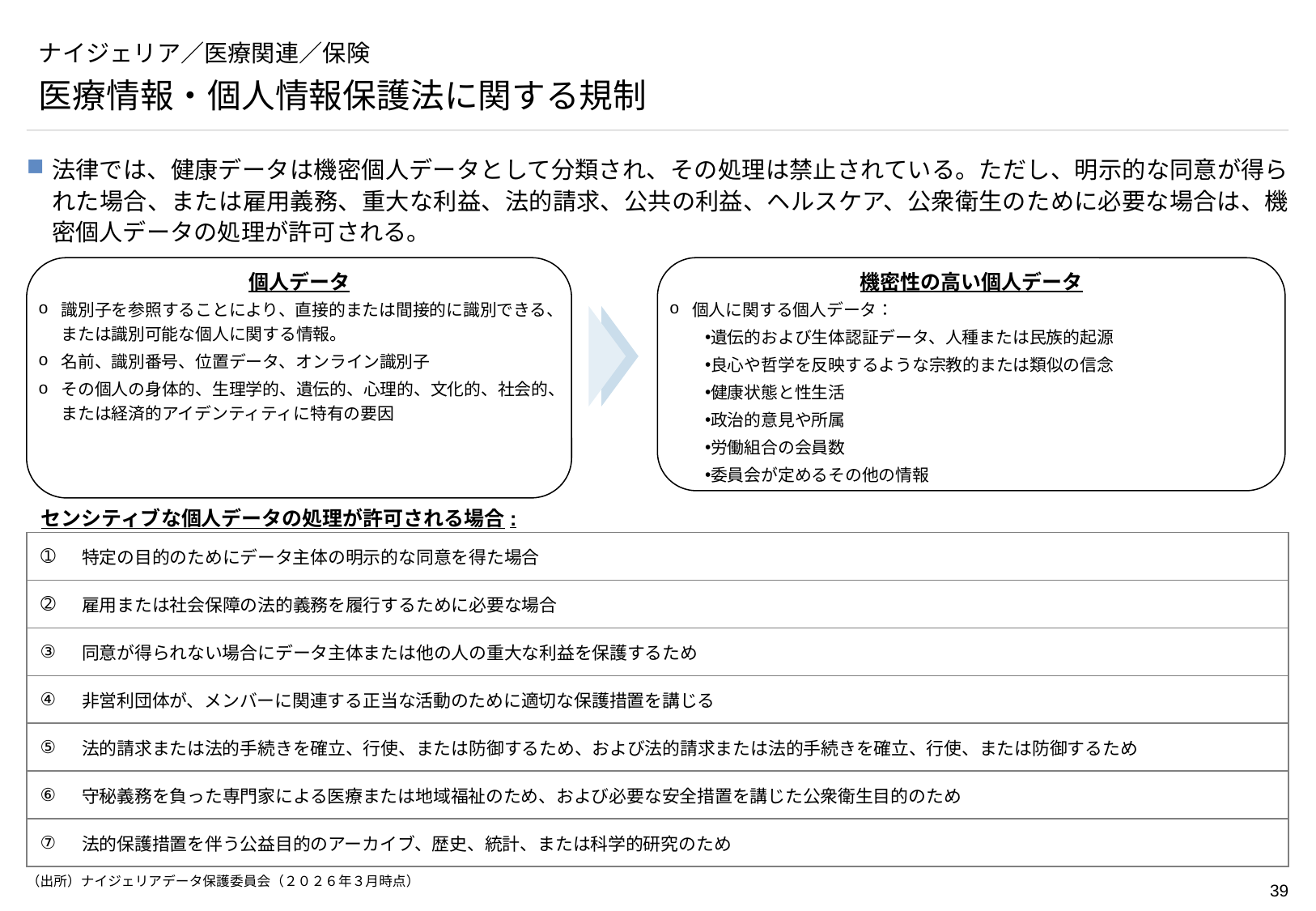

# ナイジェリア／医療関連／保険
医療情報・個人情報保護法に関する規制

法律では、健康データは機密個人データとして分類され、その処理は禁止されている。ただし、明示的な同意が得られた場合、または雇用義務、重大な利益、法的請求、公共の利益、ヘルスケア、公衆衛生のために必要な場合は、機密個人データの処理が許可される。

個人データ
識別子を参照することにより、直接的または間接的に識別できる、または識別可能な個人に関する情報。
名前、識別番号、位置データ、オンライン識別子
その個人の身体的、生理学的、遺伝的、心理的、文化的、社会的、または経済的アイデンティティに特有の要因

機密性の高い個人データ
個人に関する個人データ：
遺伝的および生体認証データ、人種または民族的起源
良心や哲学を反映するような宗教的または類似の信念
健康状態と性生活
政治的意見や所属
労働組合の会員数
委員会が定めるその他の情報

センシティブな個人データの処理が許可される場合:
| ➀ | 特定の目的のためにデータ主体の明示的な同意を得た場合 |
| --- | --- |
| ➁ | 雇用または社会保障の法的義務を履行するために必要な場合 |
| ③ | 同意が得られない場合にデータ主体または他の人の重大な利益を保護するため |
| ④ | 非営利団体が、メンバーに関連する正当な活動のために適切な保護措置を講じる |
| ⑤ | 法的請求または法的手続きを確立、行使、または防御するため、および法的請求または法的手続きを確立、行使、または防御するため |
| ⑥ | 守秘義務を負った専門家による医療または地域福祉のため、および必要な安全措置を講じた公衆衛生目的のため |
| ⑦ | 法的保護措置を伴う公益目的のアーカイブ、歴史、統計、または科学的研究のため |
（出所）ナイジェリアデータ保護委員会（２０２６年３月時点）